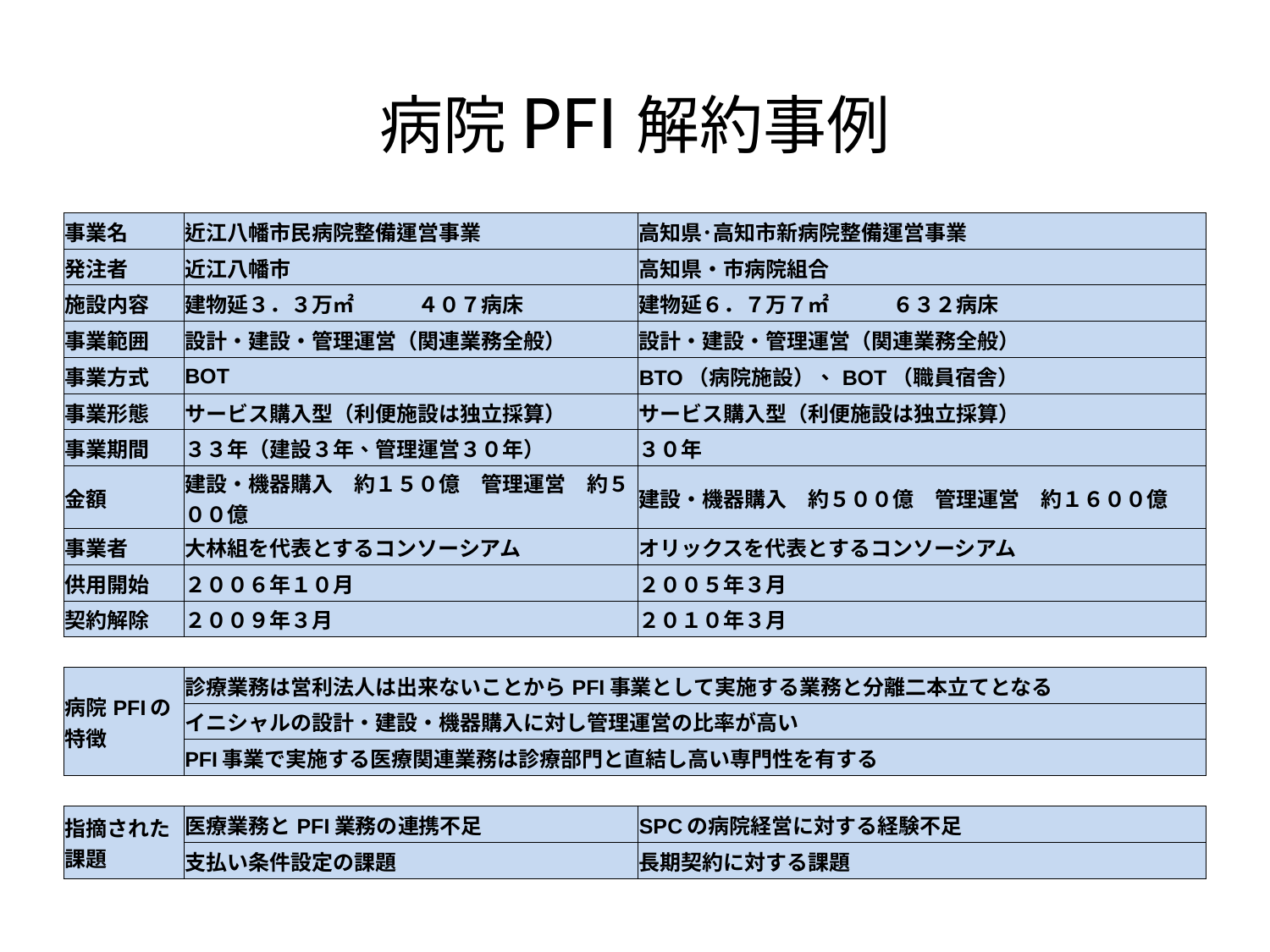

# 病院PFI解約事例
|  |  |  |
| --- | --- | --- |
| 事業名 | 近江八幡市民病院整備運営事業 | 高知県･高知市新病院整備運営事業 |
| 発注者 | 近江八幡市 | 高知県・市病院組合 |
| 施設内容 | 建物延３．３万㎡　　　４０７病床 | 建物延６．７万７㎡　　　６３２病床 |
| 事業範囲 | 設計・建設・管理運営（関連業務全般） | 設計・建設・管理運営（関連業務全般） |
| 事業方式 | BOT | BTO（病院施設）、BOT（職員宿舎） |
| 事業形態 | サービス購入型（利便施設は独立採算） | サービス購入型（利便施設は独立採算） |
| 事業期間 | ３３年（建設３年、管理運営３０年） | ３０年 |
| 金額 | 建設・機器購入　約１５０億　管理運営　約５００億 | 建設・機器購入　約５００億　管理運営　約１６００億 |
| 事業者 | 大林組を代表とするコンソーシアム | オリックスを代表とするコンソーシアム |
| 供用開始 | ２００６年１０月 | ２００５年３月 |
| 契約解除 | ２００９年３月 | ２０１０年３月 |
|  |  |  |
| 病院PFIの特徴 | 診療業務は営利法人は出来ないことからPFI事業として実施する業務と分離二本立てとなる |  |
|  | イニシャルの設計・建設・機器購入に対し管理運営の比率が高い |  |
|  | PFI事業で実施する医療関連業務は診療部門と直結し高い専門性を有する |  |
|  |  |  |
| 指摘された課題 | 医療業務とPFI業務の連携不足 | SPCの病院経営に対する経験不足 |
|  | 支払い条件設定の課題 | 長期契約に対する課題 |